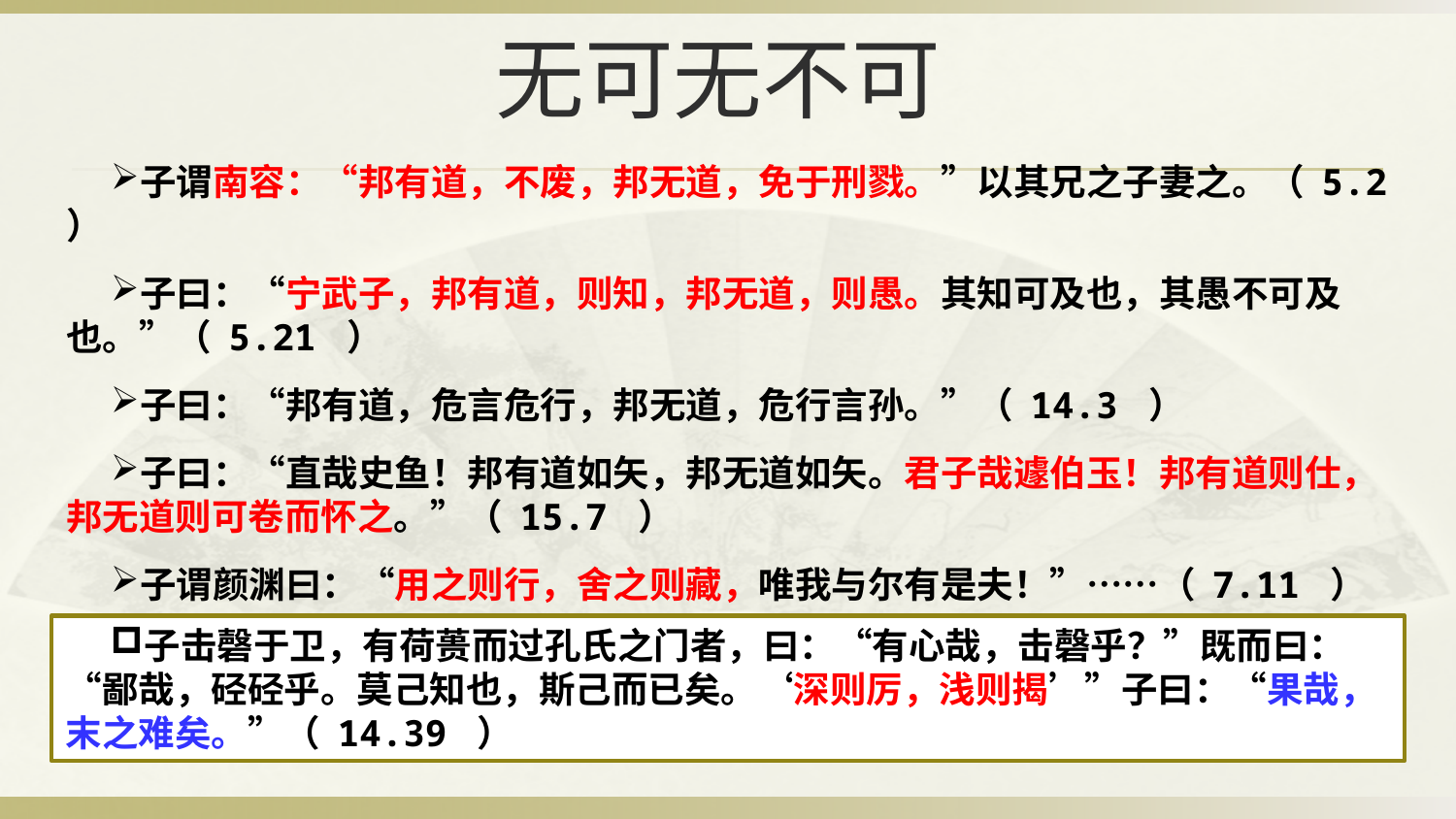

无可无不可
子谓南容：“邦有道，不废，邦无道，免于刑戮。”以其兄之子妻之。（ 5.2 ）
子曰：“宁武子，邦有道，则知，邦无道，则愚。其知可及也，其愚不可及也。”（ 5.21 ）
子曰：“邦有道，危言危行，邦无道，危行言孙。”（ 14.3 ）
子曰：“直哉史鱼！邦有道如矢，邦无道如矢。君子哉遽伯玉！邦有道则仕，邦无道则可卷而怀之。”（ 15.7 ）
子谓颜渊曰：“用之则行，舍之则藏，唯我与尔有是夫！”……（ 7.11 ）
子击磬于卫，有荷蒉而过孔氏之门者，曰：“有心哉，击磬乎？”既而曰：“鄙哉，硁硁乎。莫己知也，斯己而已矣。‘深则厉，浅则揭’”子曰：“果哉，末之难矣。”（ 14.39 ）